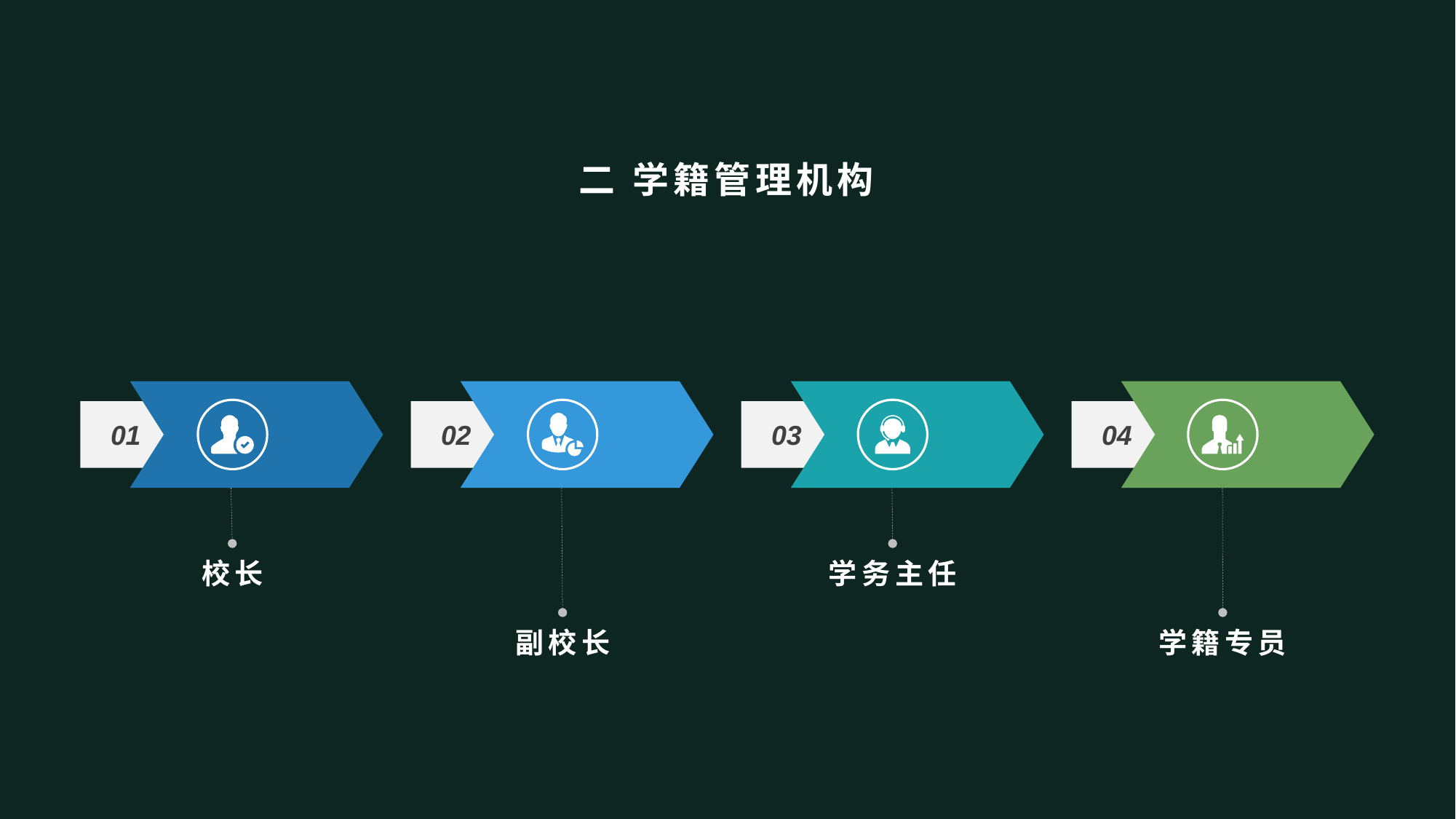

二 学籍管理机构

01
02
03
04

校长
学务主任
副校长
学籍专员